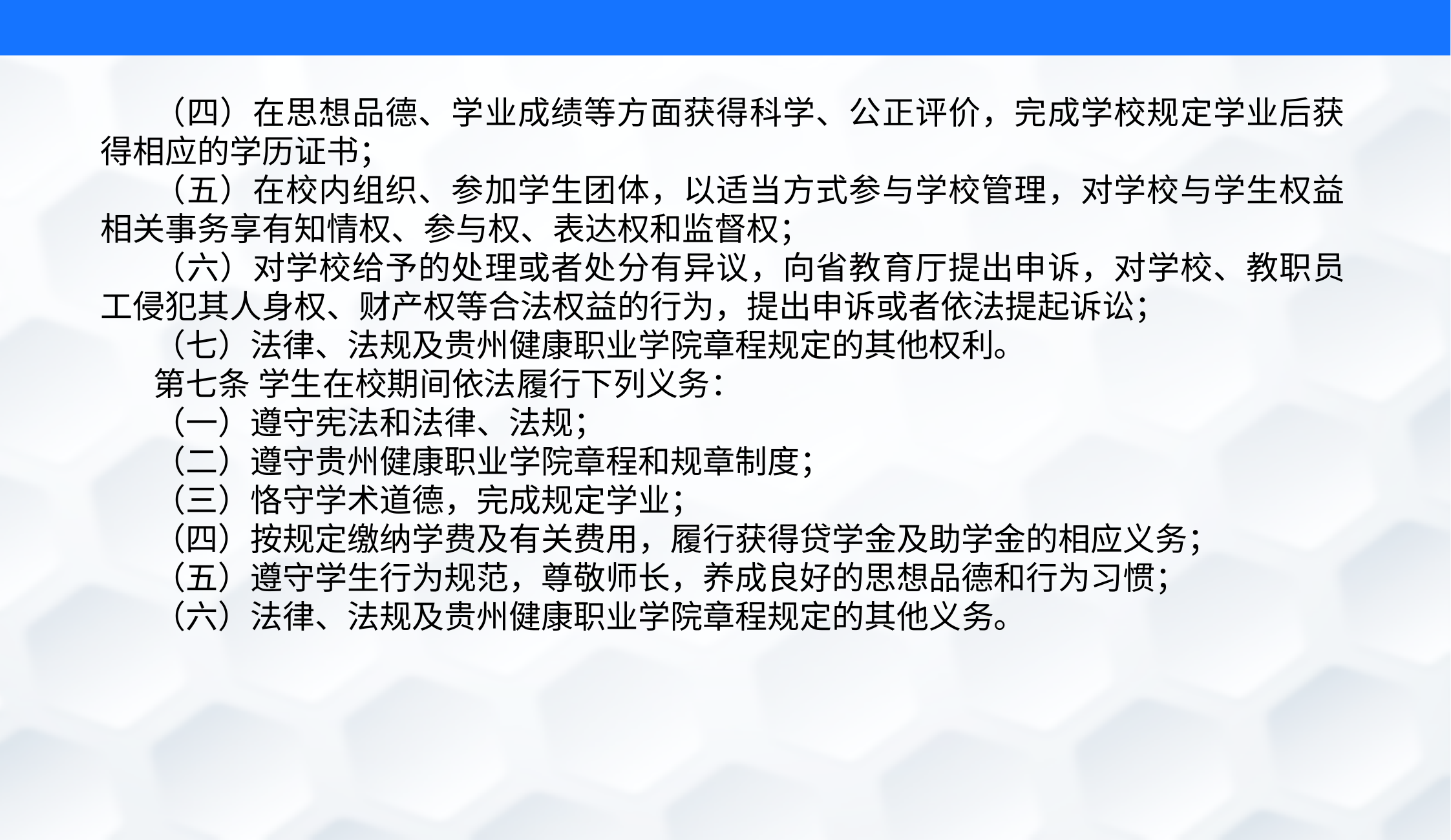

（四）在思想品德、学业成绩等方面获得科学、公正评价，完成学校规定学业后获得相应的学历证书；
（五）在校内组织、参加学生团体，以适当方式参与学校管理，对学校与学生权益相关事务享有知情权、参与权、表达权和监督权；
（六）对学校给予的处理或者处分有异议，向省教育厅提出申诉，对学校、教职员工侵犯其人身权、财产权等合法权益的行为，提出申诉或者依法提起诉讼；
（七）法律、法规及贵州健康职业学院章程规定的其他权利。
第七条 学生在校期间依法履行下列义务：
（一）遵守宪法和法律、法规；
（二）遵守贵州健康职业学院章程和规章制度；
（三）恪守学术道德，完成规定学业；
（四）按规定缴纳学费及有关费用，履行获得贷学金及助学金的相应义务；
（五）遵守学生行为规范，尊敬师长，养成良好的思想品德和行为习惯；
（六）法律、法规及贵州健康职业学院章程规定的其他义务。